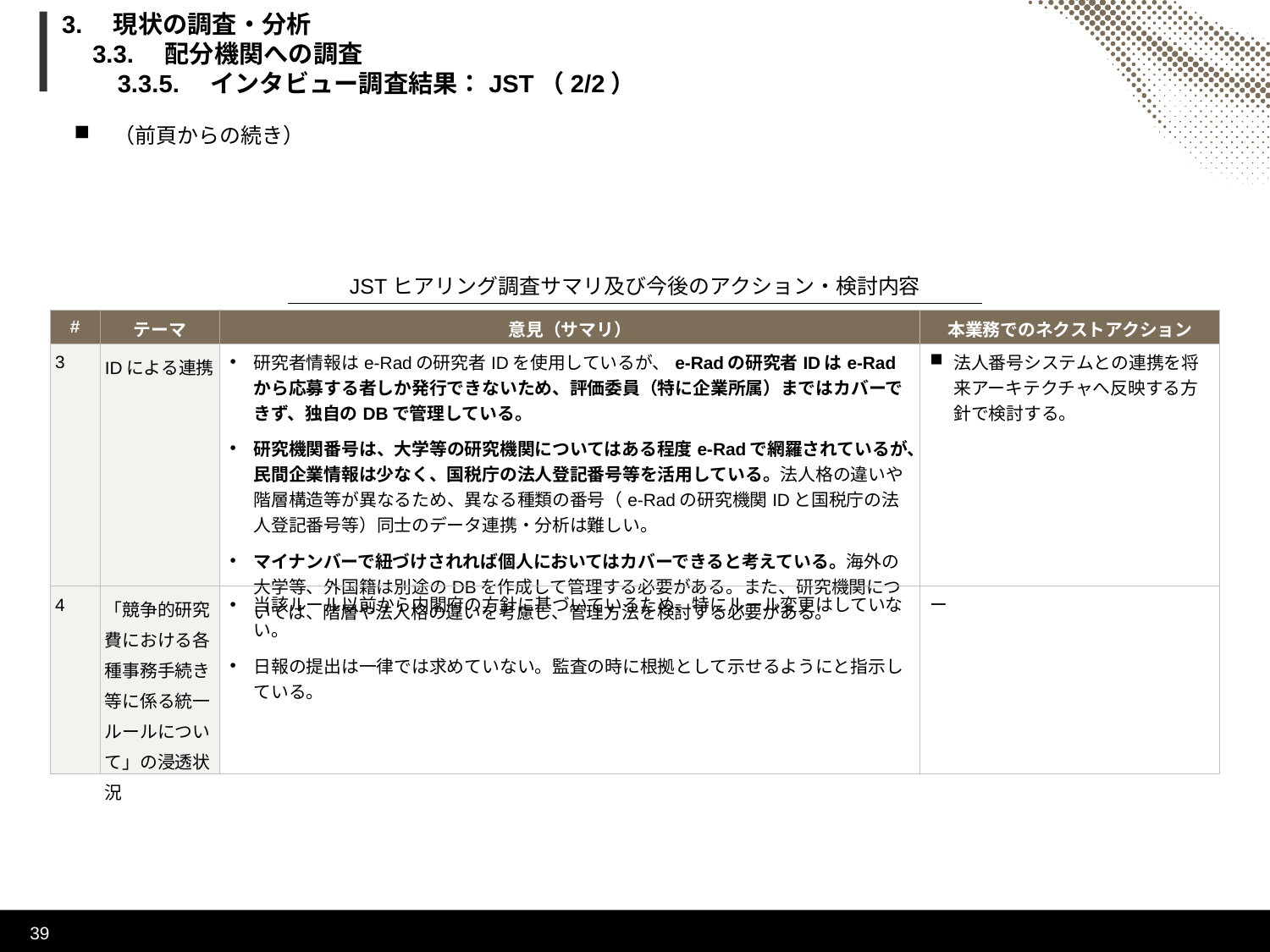

# 3.　現状の調査・分析 　3.3.　配分機関への調査 　　3.3.5.　インタビュー調査結果：JST（2/2）
（前頁からの続き）
JSTヒアリング調査サマリ及び今後のアクション・検討内容
| # | テーマ | 意見（サマリ） | 本業務でのネクストアクション |
| --- | --- | --- | --- |
| 3 | IDによる連携 | 研究者情報はe-Radの研究者IDを使用しているが、e-Radの研究者IDはe-Radから応募する者しか発行できないため、評価委員（特に企業所属）まではカバーできず、独自のDBで管理している。 研究機関番号は、大学等の研究機関についてはある程度e-Radで網羅されているが、民間企業情報は少なく、国税庁の法人登記番号等を活用している。法人格の違いや階層構造等が異なるため、異なる種類の番号（e-Radの研究機関IDと国税庁の法人登記番号等）同士のデータ連携・分析は難しい。 マイナンバーで紐づけされれば個人においてはカバーできると考えている。海外の大学等、外国籍は別途のDBを作成して管理する必要がある。また、研究機関については、階層や法人格の違いを考慮し、管理方法を検討する必要がある。 | 法人番号システムとの連携を将来アーキテクチャへ反映する方針で検討する。 |
| 4 | 「競争的研究費における各種事務手続き等に係る統一ルールについて」の浸透状況 | 当該ルール以前から内閣府の方針に基づいているため、特にルール変更はしていない。 日報の提出は一律では求めていない。監査の時に根拠として示せるようにと指示している。 | ー |